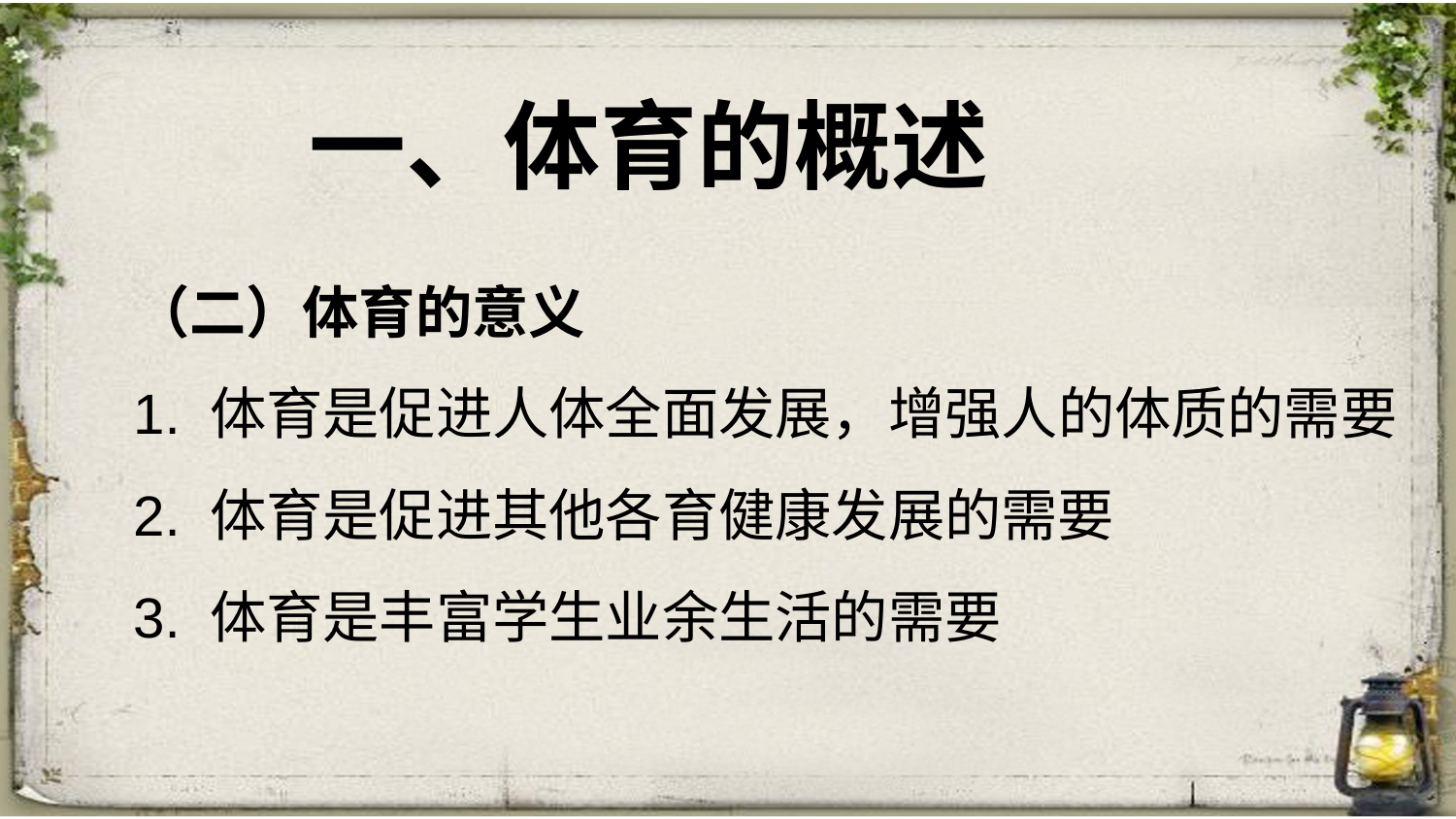

一、体育的概述
（二）体育的意义
1. 体育是促进人体全面发展，增强人的体质的需要
2. 体育是促进其他各育健康发展的需要
3. 体育是丰富学生业余生活的需要